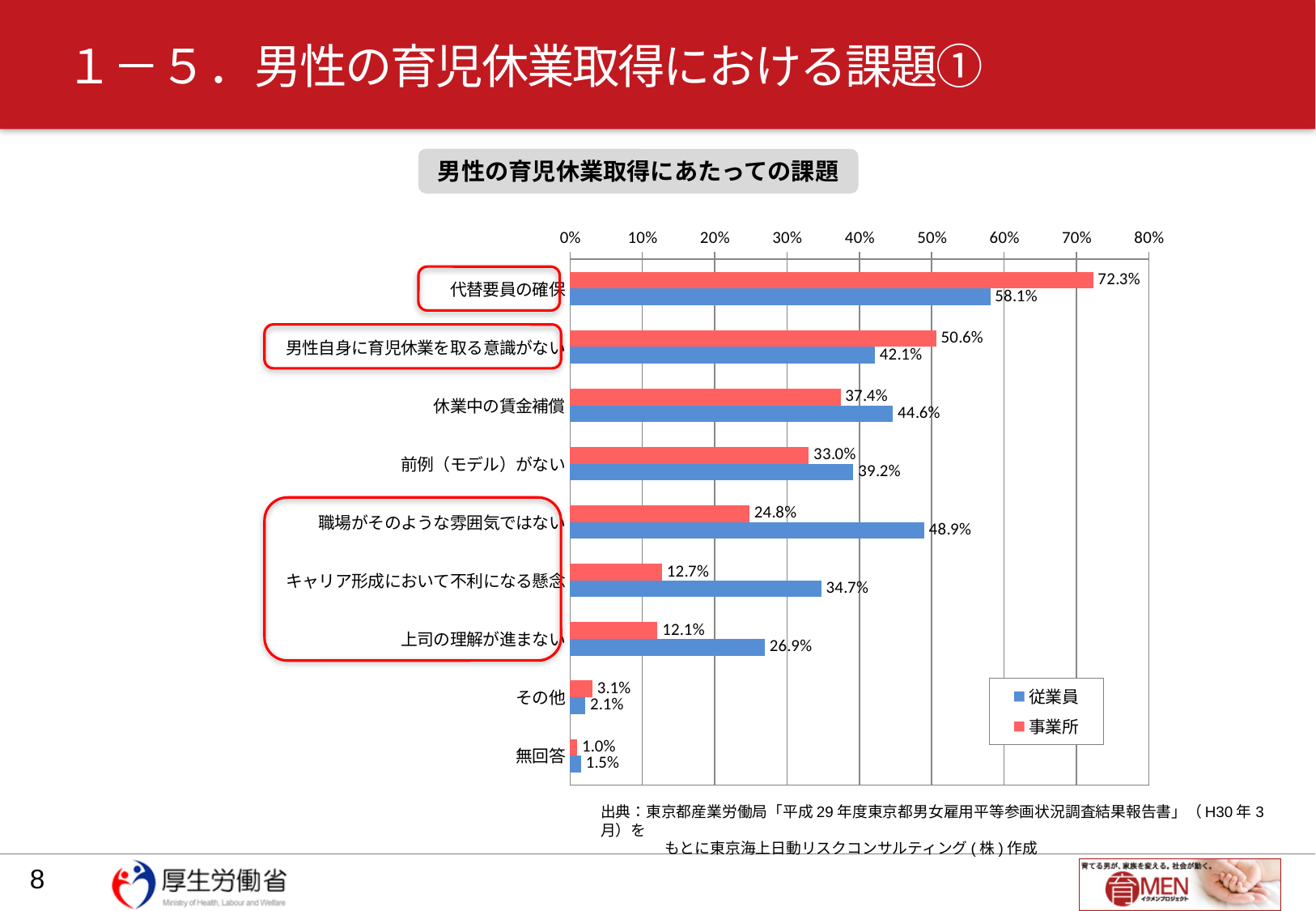

# １－５．男性の育児休業取得における課題①
男性の育児休業取得にあたっての課題

### Chart

| Category |  |  |
|---|---|---|
| 代替要員の確保 | 0.723 | 0.5809379727685325 |
| 男性自身に育児休業を取る意識がない | 0.506 | 0.42133131618759456 |
| 休業中の賃金補償 | 0.374 | 0.4462934947049924 |
| 前例（モデル）がない | 0.33 | 0.39183055975794256 |
| 職場がそのような雰囲気ではない | 0.248 | 0.48940998487140697 |
| キャリア形成において不利になる懸念 | 0.127 | 0.34720121028744333 |
| 上司の理解が進まない | 0.121 | 0.2692889561270802 |
| その他 | 0.031 | 0.02118003025718608 |
| 無回答 | 0.01 | 0.015128593040847203 |

出典：東京都産業労働局「平成29年度東京都男女雇用平等参画状況調査結果報告書」（H30年3月）を
　　　　 もとに東京海上日動リスクコンサルティング(株)作成
8